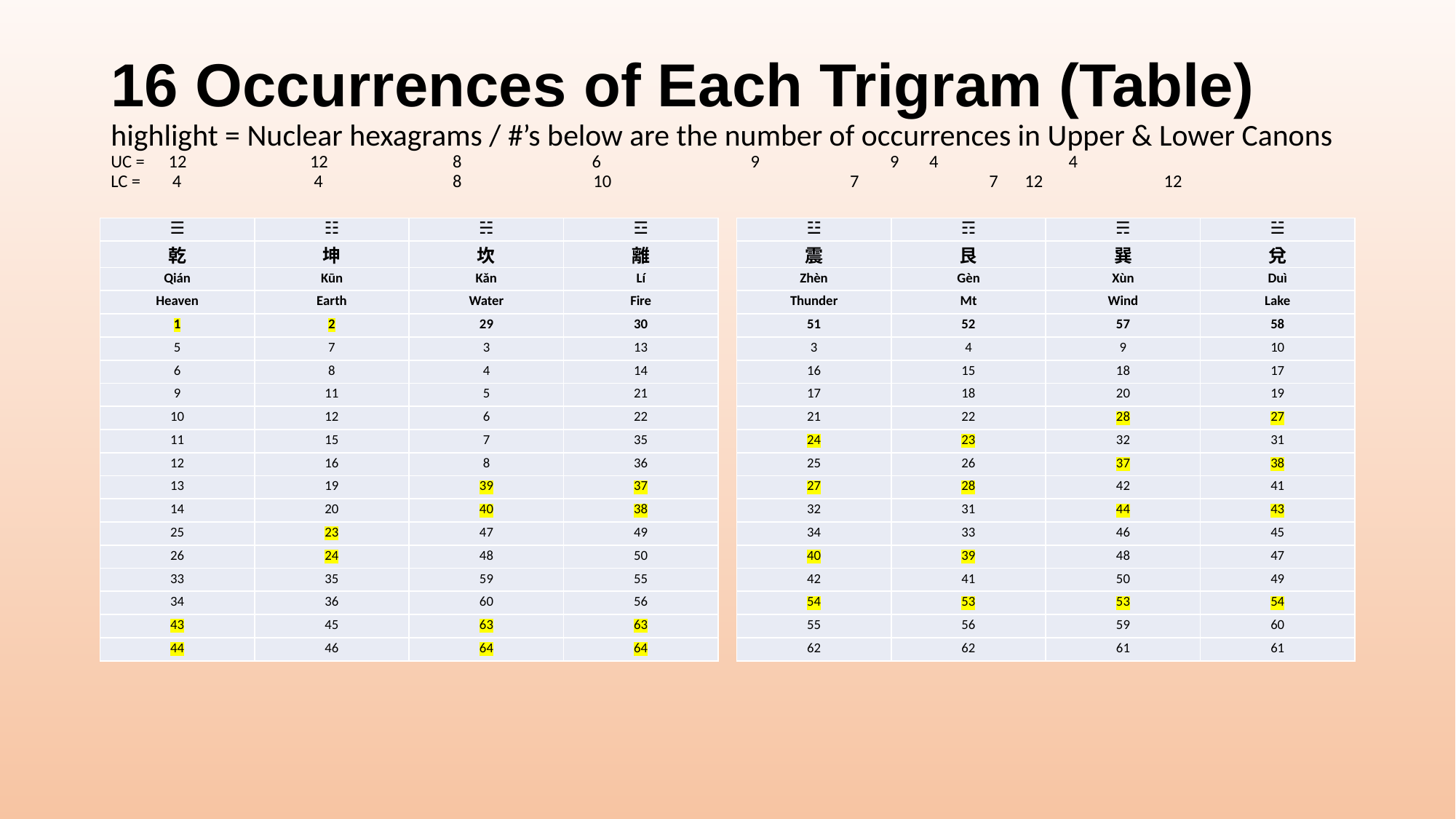

# 16 Occurrences of Each Trigram (Table) highlight = Nuclear hexagrams / #’s below are the number of occurrences in Upper & Lower Canons UC =      12	                         12	           8	                     6 		           9	                     9		      4	                4 LC =        4	                          4	           8                                 10	       	           7	                     7		     12	               12
| ☰ | ☷ | ☵ | ☲ |
| --- | --- | --- | --- |
| 乾 | 坤 | 坎 | 離 |
| Qián | Kūn | Kǎn | Lí |
| Heaven | Earth | Water | Fire |
| 1 | 2 | 29 | 30 |
| 5 | 7 | 3 | 13 |
| 6 | 8 | 4 | 14 |
| 9 | 11 | 5 | 21 |
| 10 | 12 | 6 | 22 |
| 11 | 15 | 7 | 35 |
| 12 | 16 | 8 | 36 |
| 13 | 19 | 39 | 37 |
| 14 | 20 | 40 | 38 |
| 25 | 23 | 47 | 49 |
| 26 | 24 | 48 | 50 |
| 33 | 35 | 59 | 55 |
| 34 | 36 | 60 | 56 |
| 43 | 45 | 63 | 63 |
| 44 | 46 | 64 | 64 |
| ☳ | ☶ | ☴ | ☱ |
| --- | --- | --- | --- |
| 震 | 艮 | 巽 | 兌 |
| Zhèn | Gèn | Xùn | Duì |
| Thunder | Mt | Wind | Lake |
| 51 | 52 | 57 | 58 |
| 3 | 4 | 9 | 10 |
| 16 | 15 | 18 | 17 |
| 17 | 18 | 20 | 19 |
| 21 | 22 | 28 | 27 |
| 24 | 23 | 32 | 31 |
| 25 | 26 | 37 | 38 |
| 27 | 28 | 42 | 41 |
| 32 | 31 | 44 | 43 |
| 34 | 33 | 46 | 45 |
| 40 | 39 | 48 | 47 |
| 42 | 41 | 50 | 49 |
| 54 | 53 | 53 | 54 |
| 55 | 56 | 59 | 60 |
| 62 | 62 | 61 | 61 |